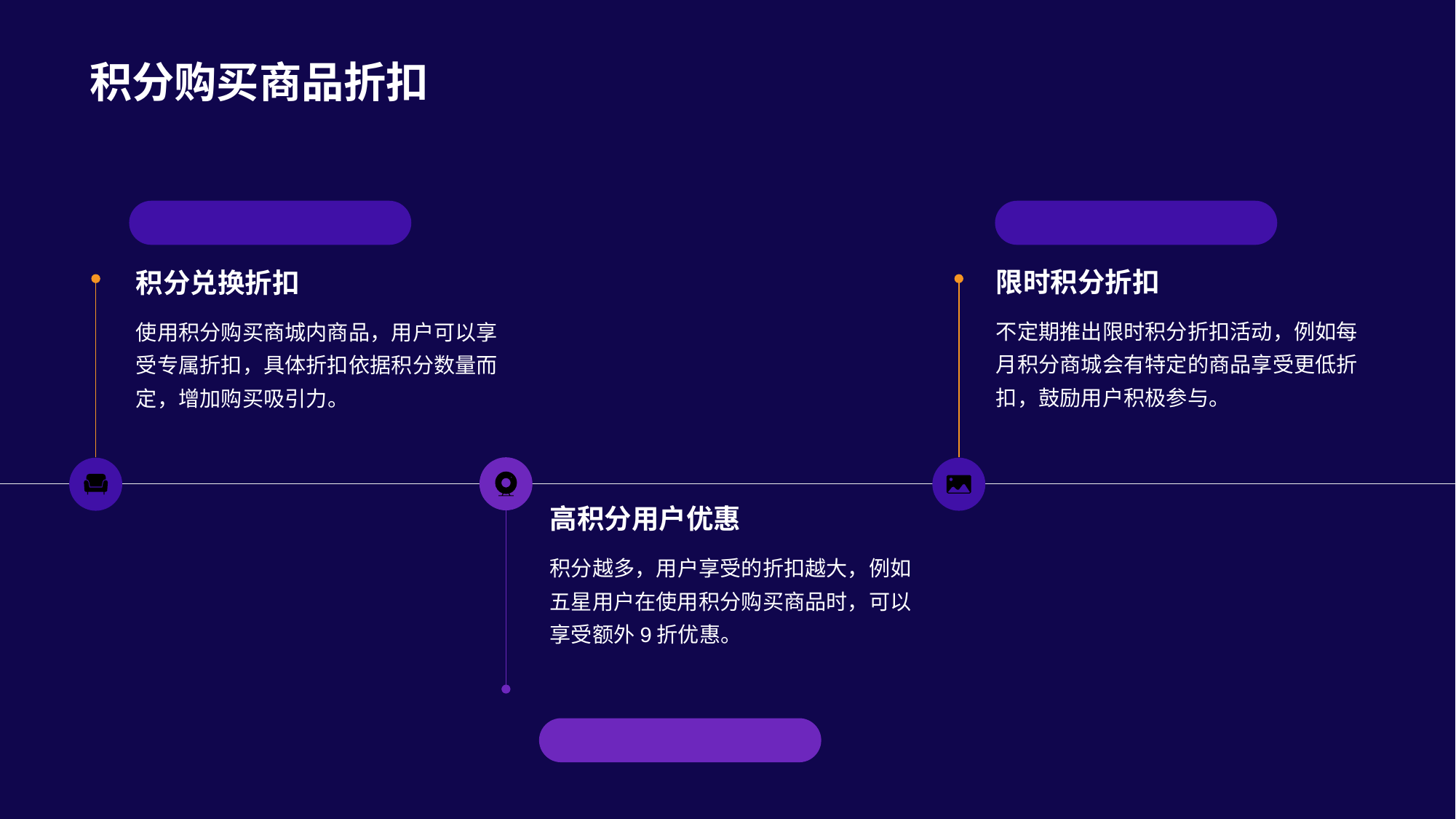

积分购买商品折扣

限时积分折扣
不定期推出限时积分折扣活动，例如每月积分商城会有特定的商品享受更低折扣，鼓励用户积极参与。
积分兑换折扣
使用积分购买商城内商品，用户可以享受专属折扣，具体折扣依据积分数量而定，增加购买吸引力。
高积分用户优惠
积分越多，用户享受的折扣越大，例如五星用户在使用积分购买商品时，可以享受额外9折优惠。